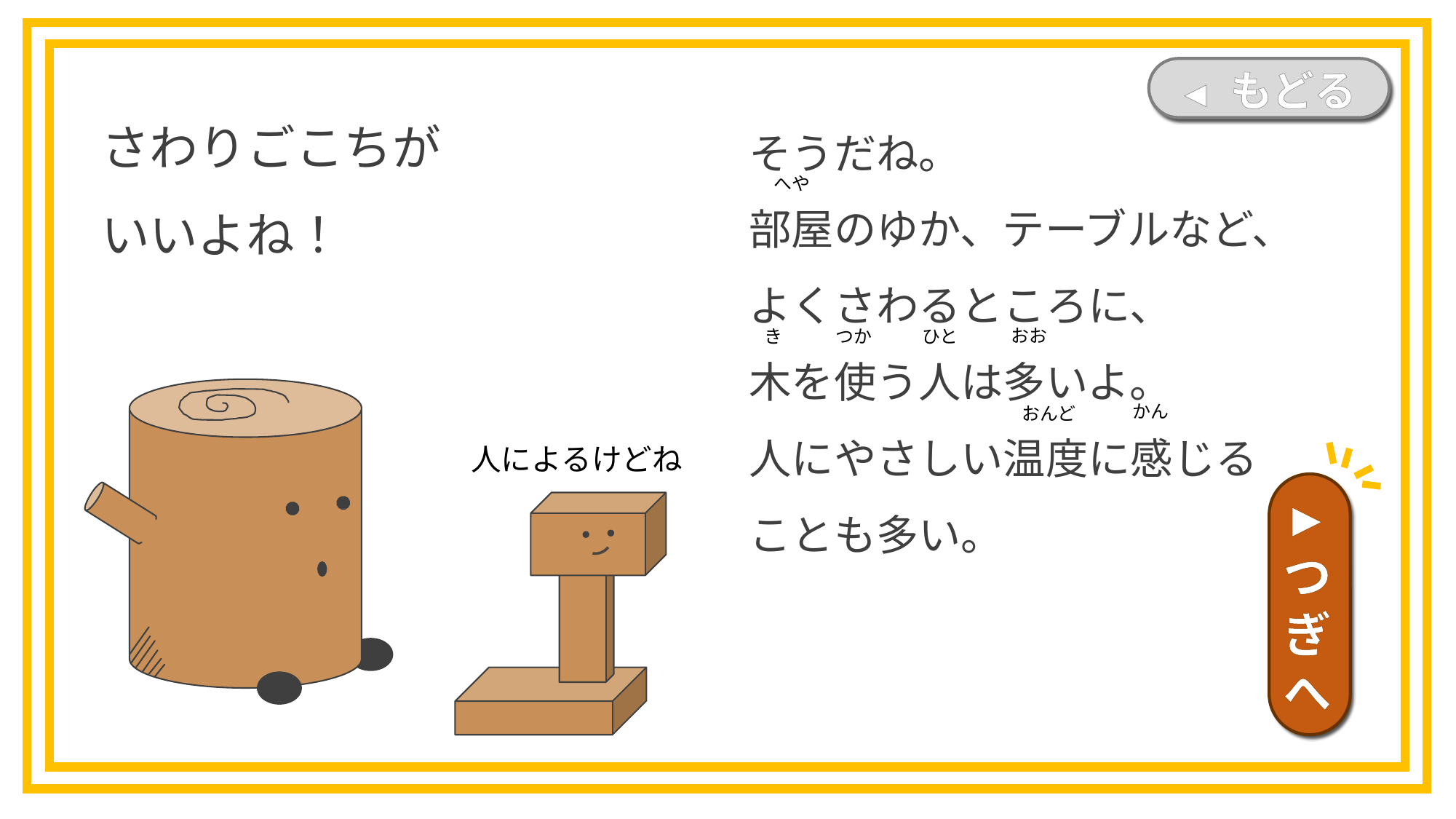

◄ もどる

さわりごこちが
いいよね！
そうだね。
部屋のゆか、テーブルなど、
よくさわるところに、
木を使う人は多いよ。
人にやさしい温度に感じる
ことも多い。
へや
おお
き
つか
ひと

かん
おんど
人によるけどね
►つぎへ